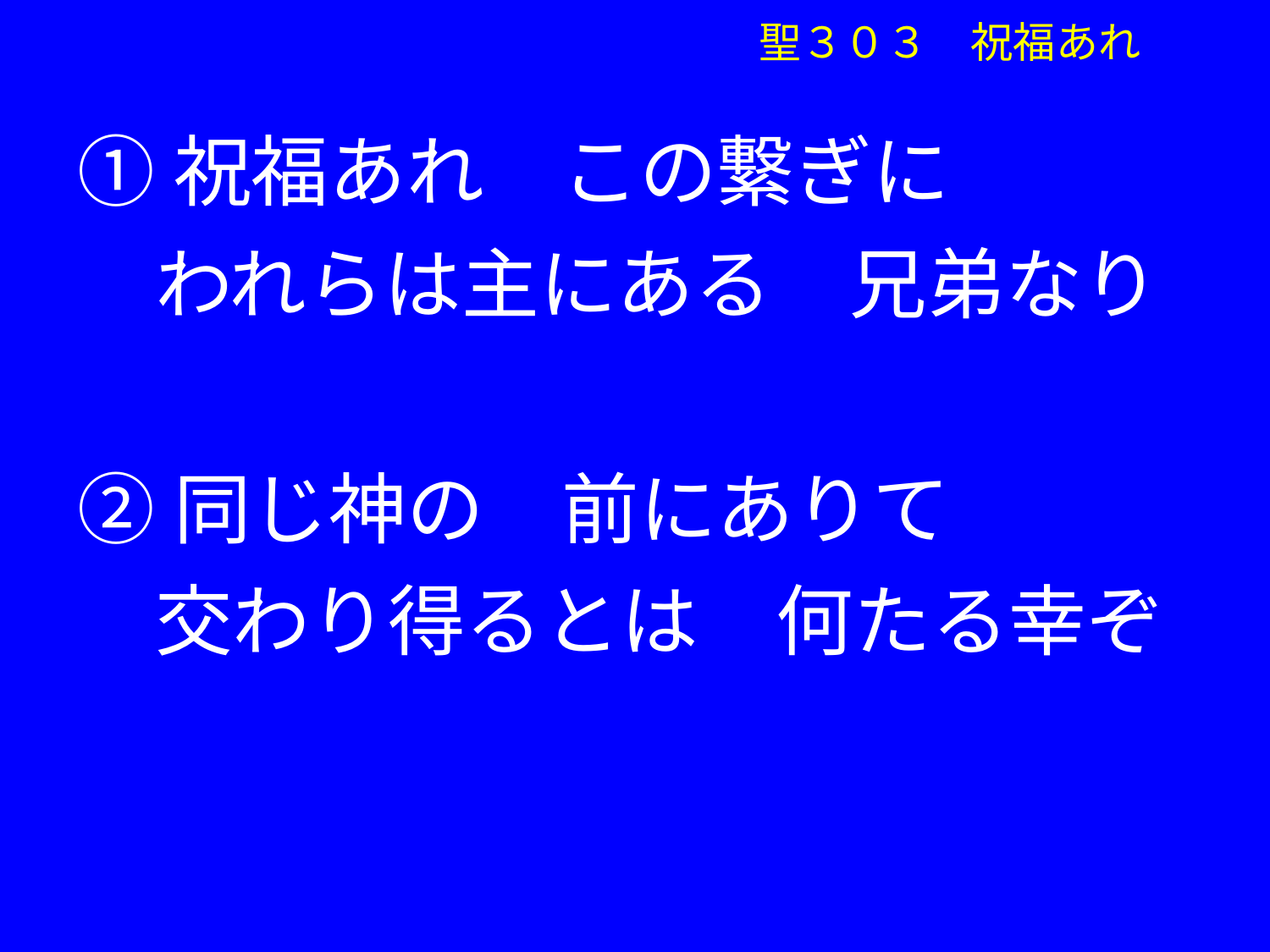

聖３０３　祝福あれ
①祝福あれ　この繋ぎに
　われらは主にある　兄弟なり

②同じ神の　前にありて
　交わり得るとは　何たる幸ぞ